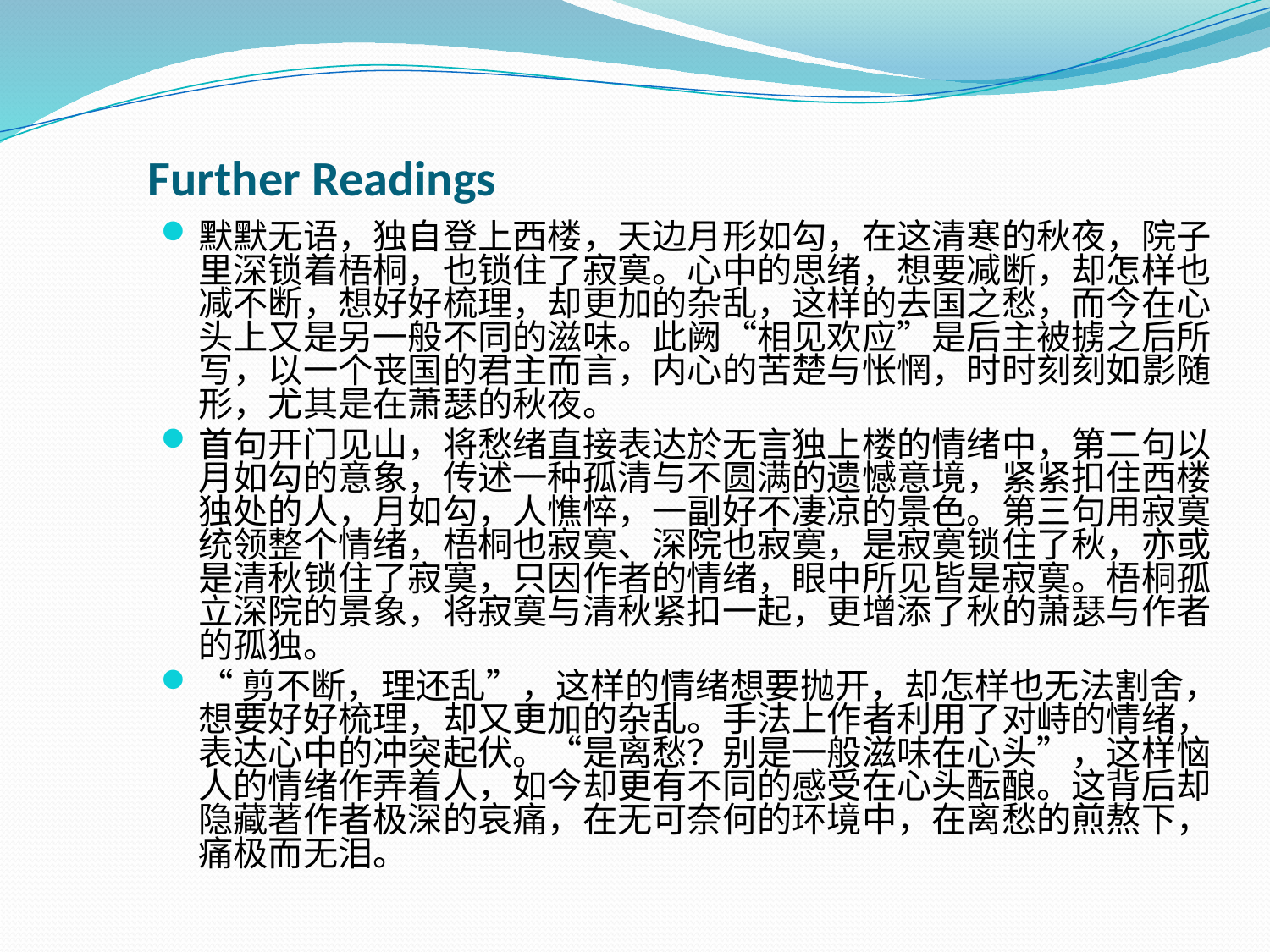

# Further Readings
默默无语，独自登上西楼，天边月形如勾，在这清寒的秋夜，院子里深锁着梧桐，也锁住了寂寞。心中的思绪，想要减断，却怎样也减不断，想好好梳理，却更加的杂乱，这样的去国之愁，而今在心头上又是另一般不同的滋味。此阙“相见欢应”是后主被掳之后所写，以一个丧国的君主而言，内心的苦楚与怅惘，时时刻刻如影随形，尤其是在萧瑟的秋夜。
首句开门见山，将愁绪直接表达於无言独上楼的情绪中，第二句以月如勾的意象，传述一种孤清与不圆满的遗憾意境，紧紧扣住西楼独处的人，月如勾，人憔悴，一副好不凄凉的景色。第三句用寂寞统领整个情绪，梧桐也寂寞、深院也寂寞，是寂寞锁住了秋，亦或是清秋锁住了寂寞，只因作者的情绪，眼中所见皆是寂寞。梧桐孤立深院的景象，将寂寞与清秋紧扣一起，更增添了秋的萧瑟与作者的孤独。
“剪不断，理还乱”，这样的情绪想要抛开，却怎样也无法割舍，想要好好梳理，却又更加的杂乱。手法上作者利用了对峙的情绪，表达心中的冲突起伏。“是离愁？别是一般滋味在心头”，这样恼人的情绪作弄着人，如今却更有不同的感受在心头酝酿。这背后却隐藏著作者极深的哀痛，在无可奈何的环境中，在离愁的煎熬下，痛极而无泪。